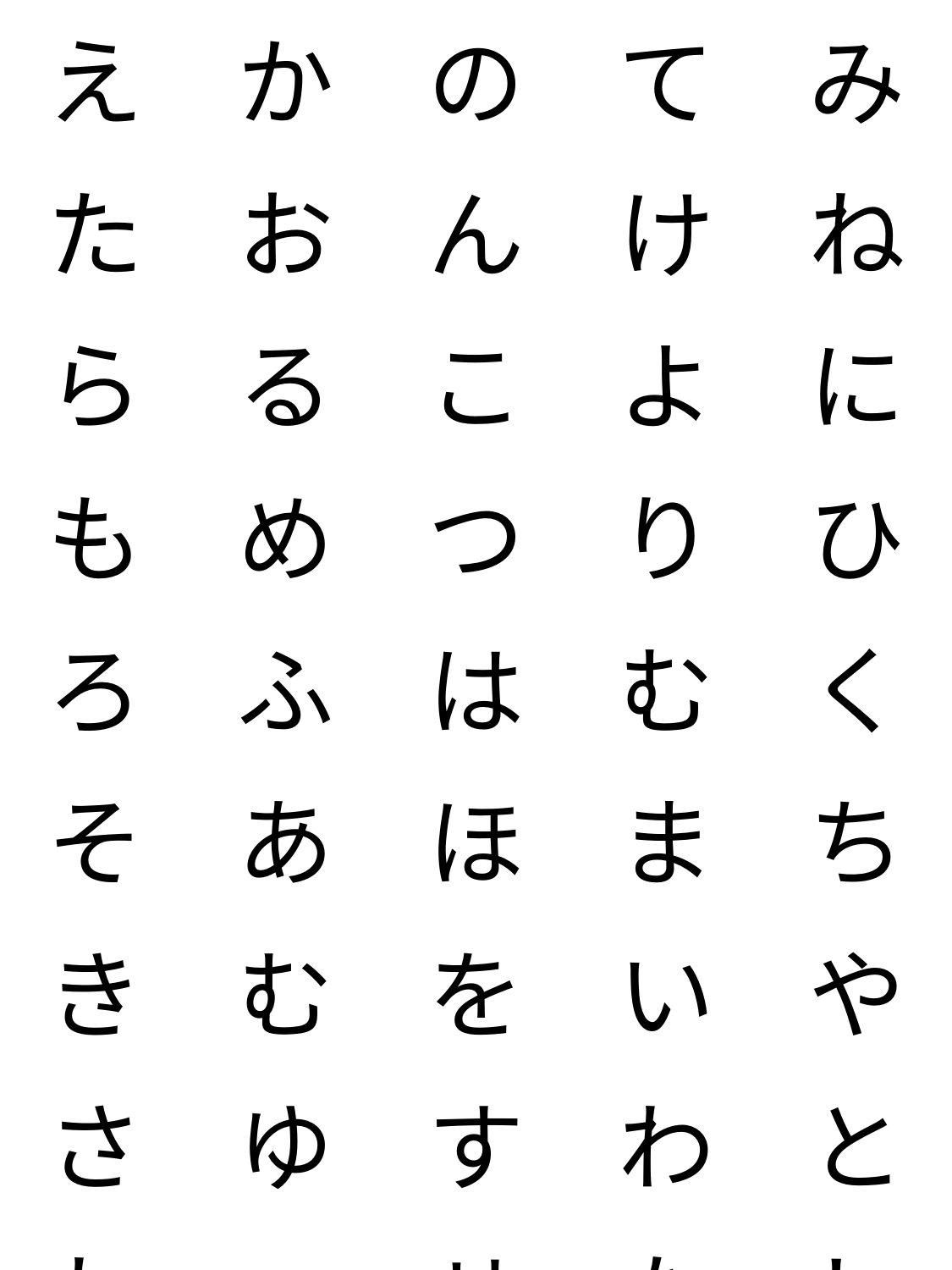

| え | か | の | て | み |
| --- | --- | --- | --- | --- |
| た | お | ん | け | ね |
| ら | る | こ | よ | に |
| も | め | つ | り | ひ |
| ろ | ふ | は | む | く |
| そ | あ | ほ | ま | ち |
| き | む | を | い | や |
| さ | ゆ | す | わ | と |
| れ | へ | せ | な | し |